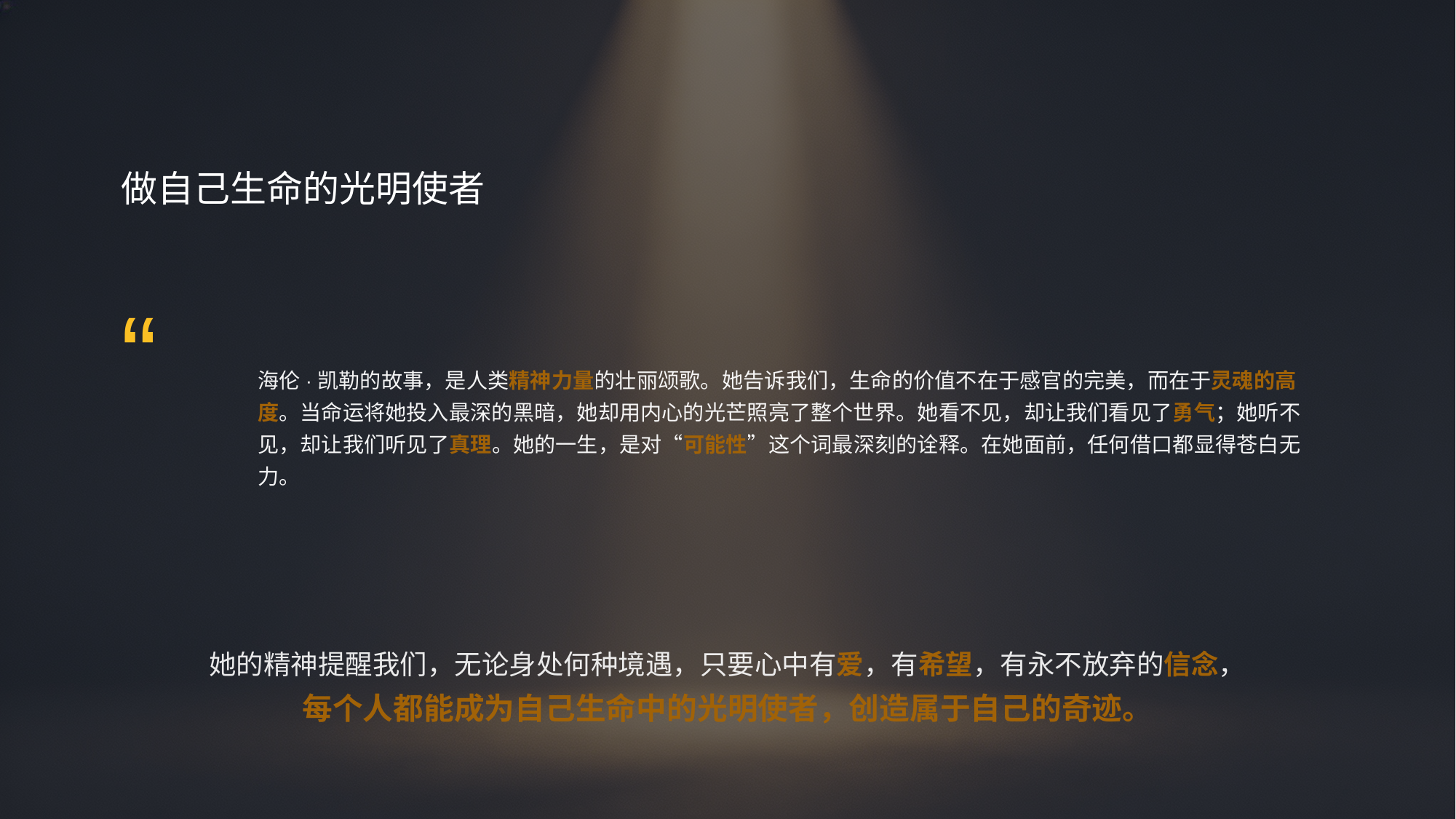

做自己生命的光明使者
“
海伦·凯勒的故事，是人类精神力量的壮丽颂歌。她告诉我们，生命的价值不在于感官的完美，而在于灵魂的高度。当命运将她投入最深的黑暗，她却用内心的光芒照亮了整个世界。她看不见，却让我们看见了勇气；她听不见，却让我们听见了真理。她的一生，是对“可能性”这个词最深刻的诠释。在她面前，任何借口都显得苍白无力。
她的精神提醒我们，无论身处何种境遇，只要心中有爱，有希望，有永不放弃的信念，
每个人都能成为自己生命中的光明使者，创造属于自己的奇迹。